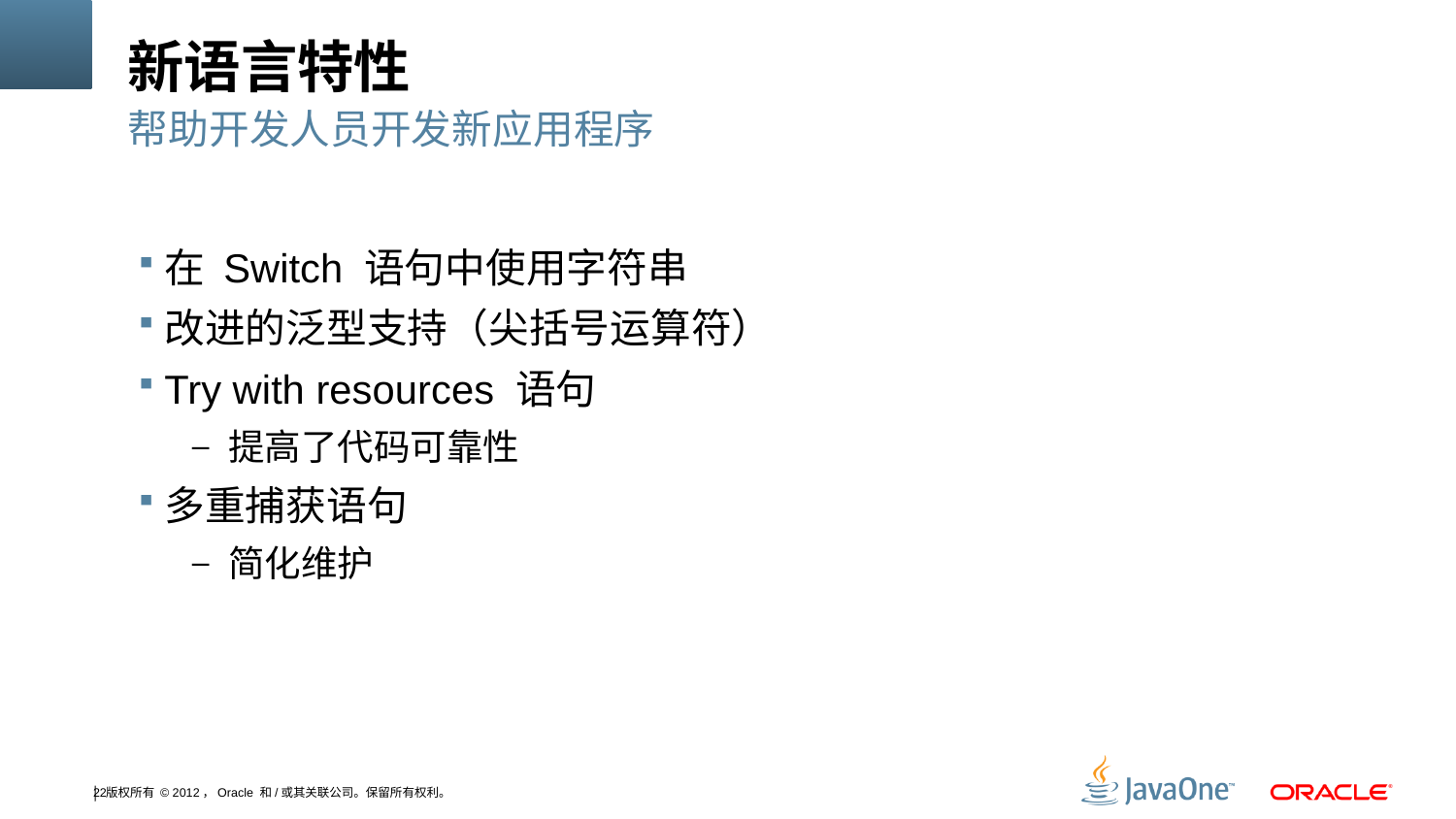

# 新语言特性
帮助开发人员开发新应用程序
在 Switch 语句中使用字符串
改进的泛型支持（尖括号运算符）
Try with resources 语句
提高了代码可靠性
多重捕获语句
简化维护